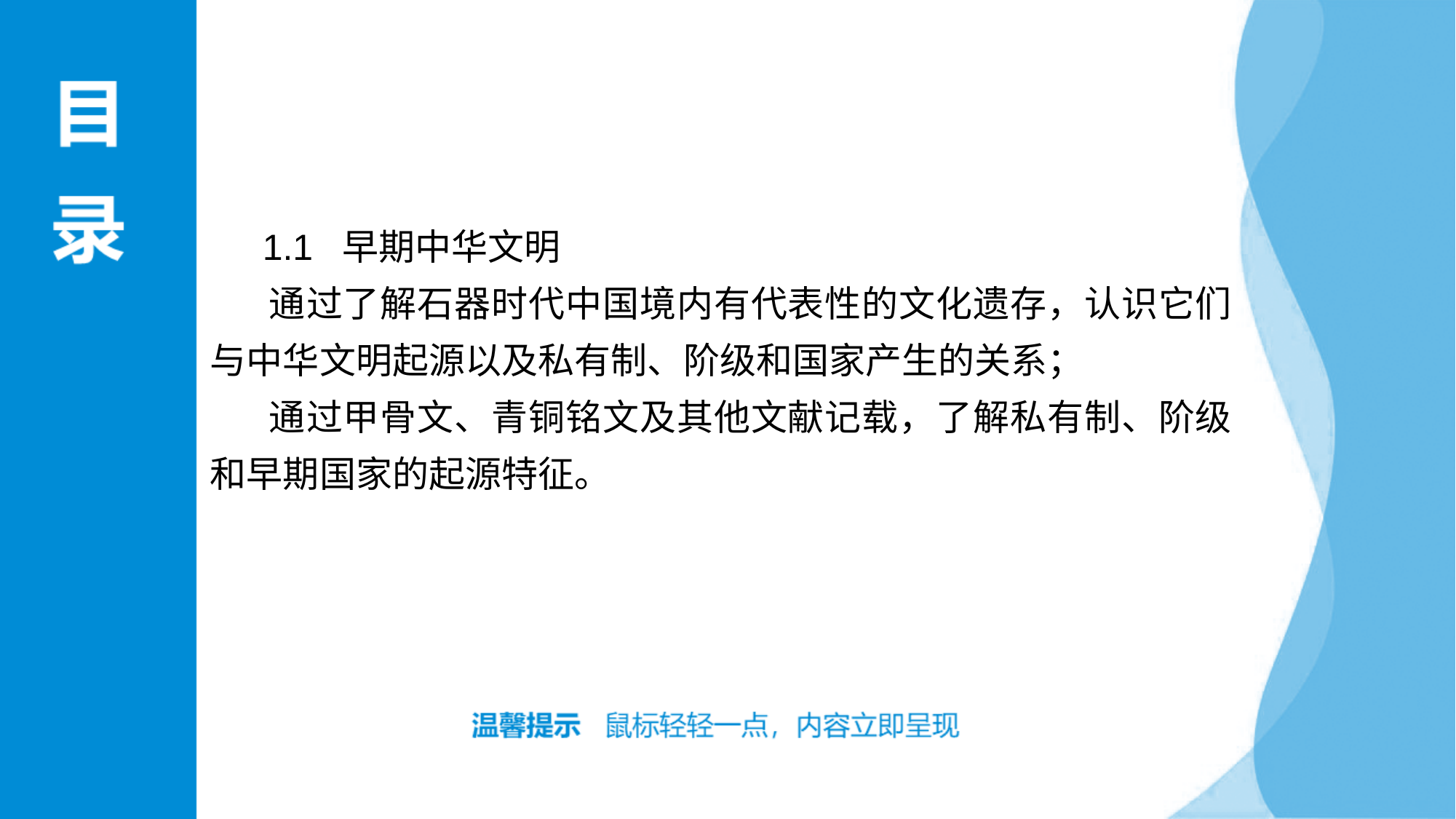

1.1  早期中华文明
  通过了解石器时代中国境内有代表性的文化遗存，认识它们与中华文明起源以及私有制、阶级和国家产生的关系；
  通过甲骨文、青铜铭文及其他文献记载，了解私有制、阶级和早期国家的起源特征。